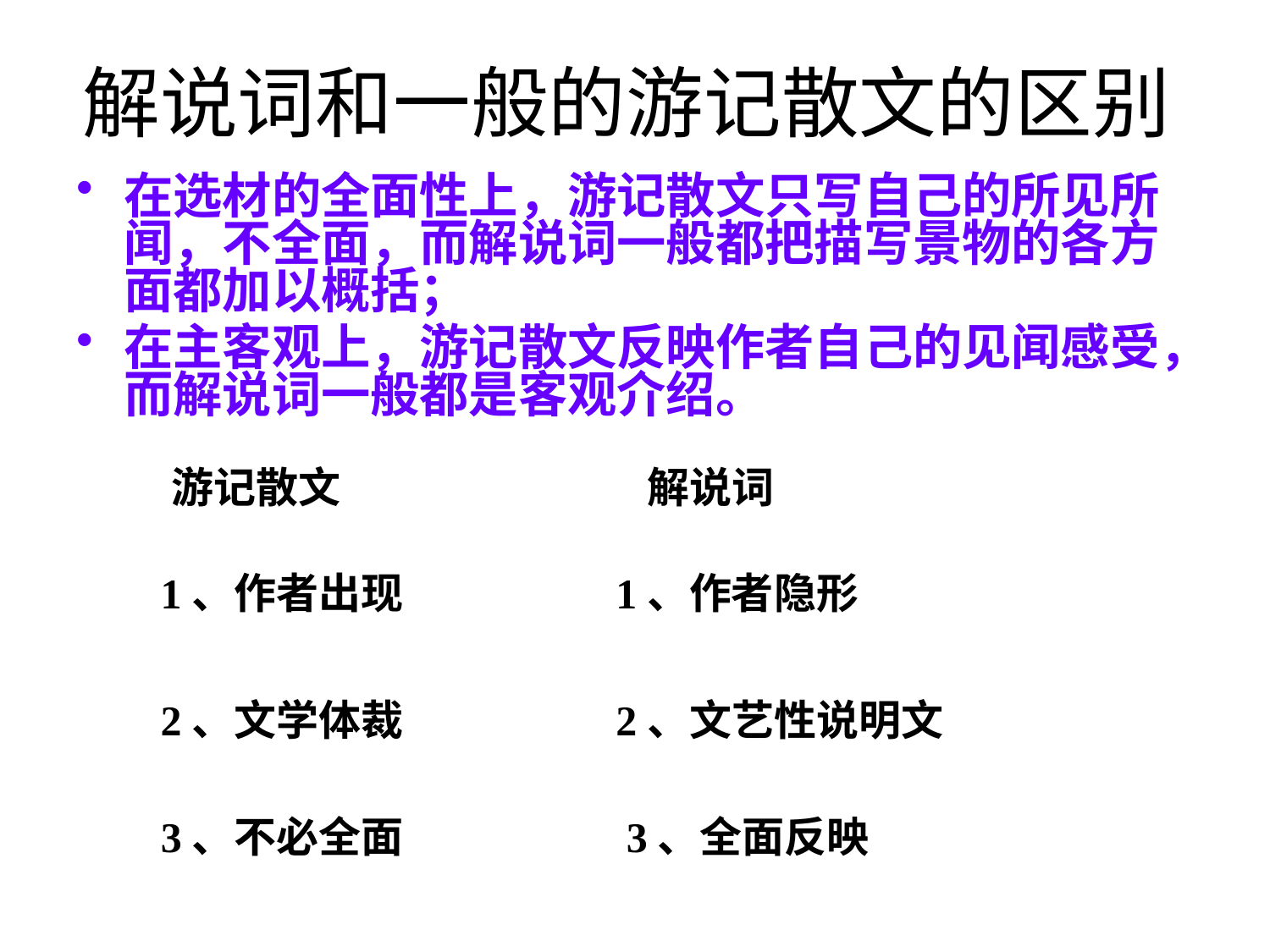

# 解说词和一般的游记散文的区别
在选材的全面性上，游记散文只写自己的所见所闻，不全面，而解说词一般都把描写景物的各方面都加以概括；
在主客观上，游记散文反映作者自己的见闻感受，而解说词一般都是客观介绍。
游记散文
解说词
1、作者出现
1、作者隐形
2、文学体裁
    2、文艺性说明文
3、不必全面
3、全面反映